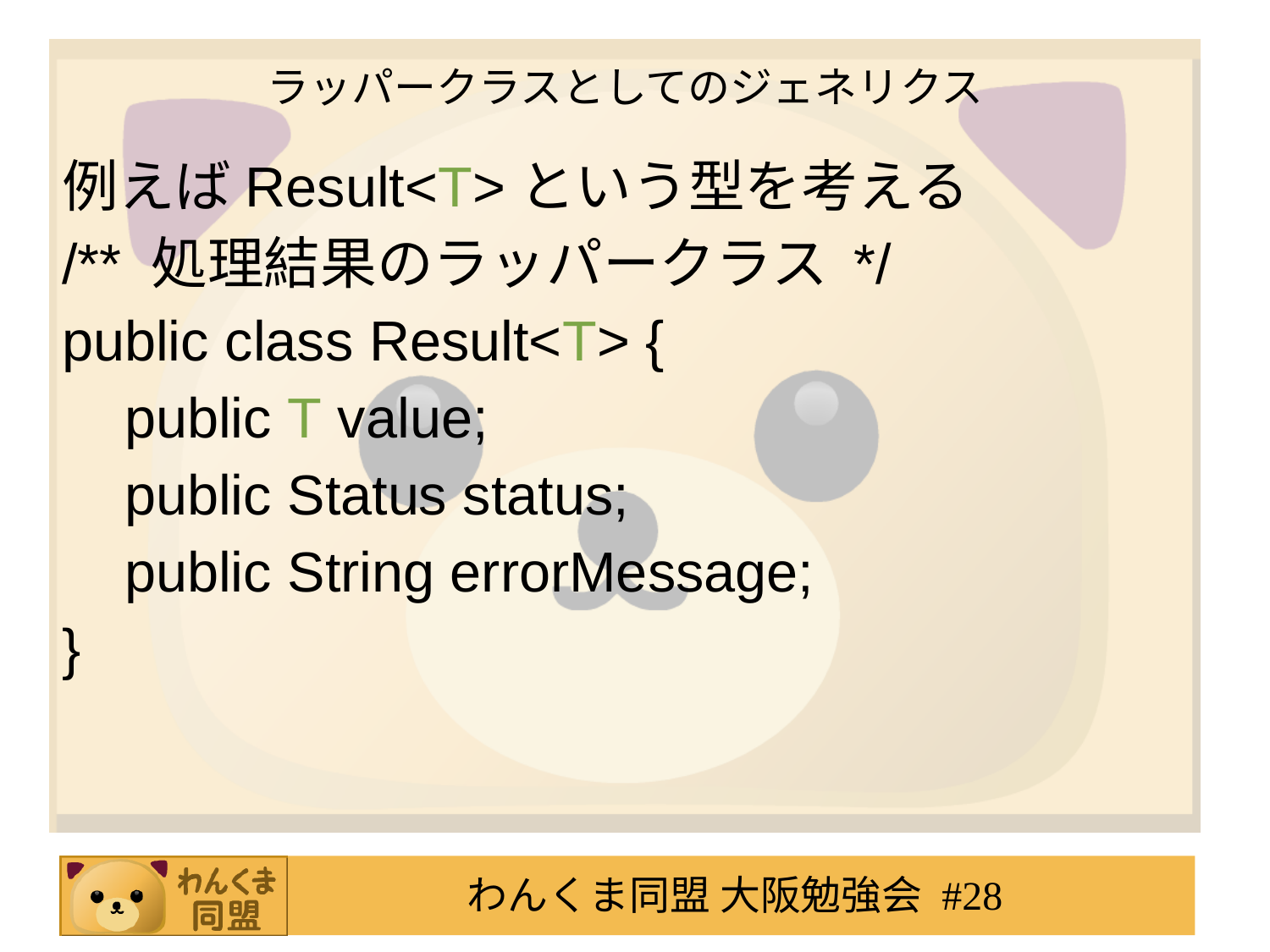

# ラッパークラスとしてのジェネリクス
例えばResult<T>という型を考える
/** 処理結果のラッパークラス */
public class Result<T> {
    public T value;
    public Status status;
    public String errorMessage;
}